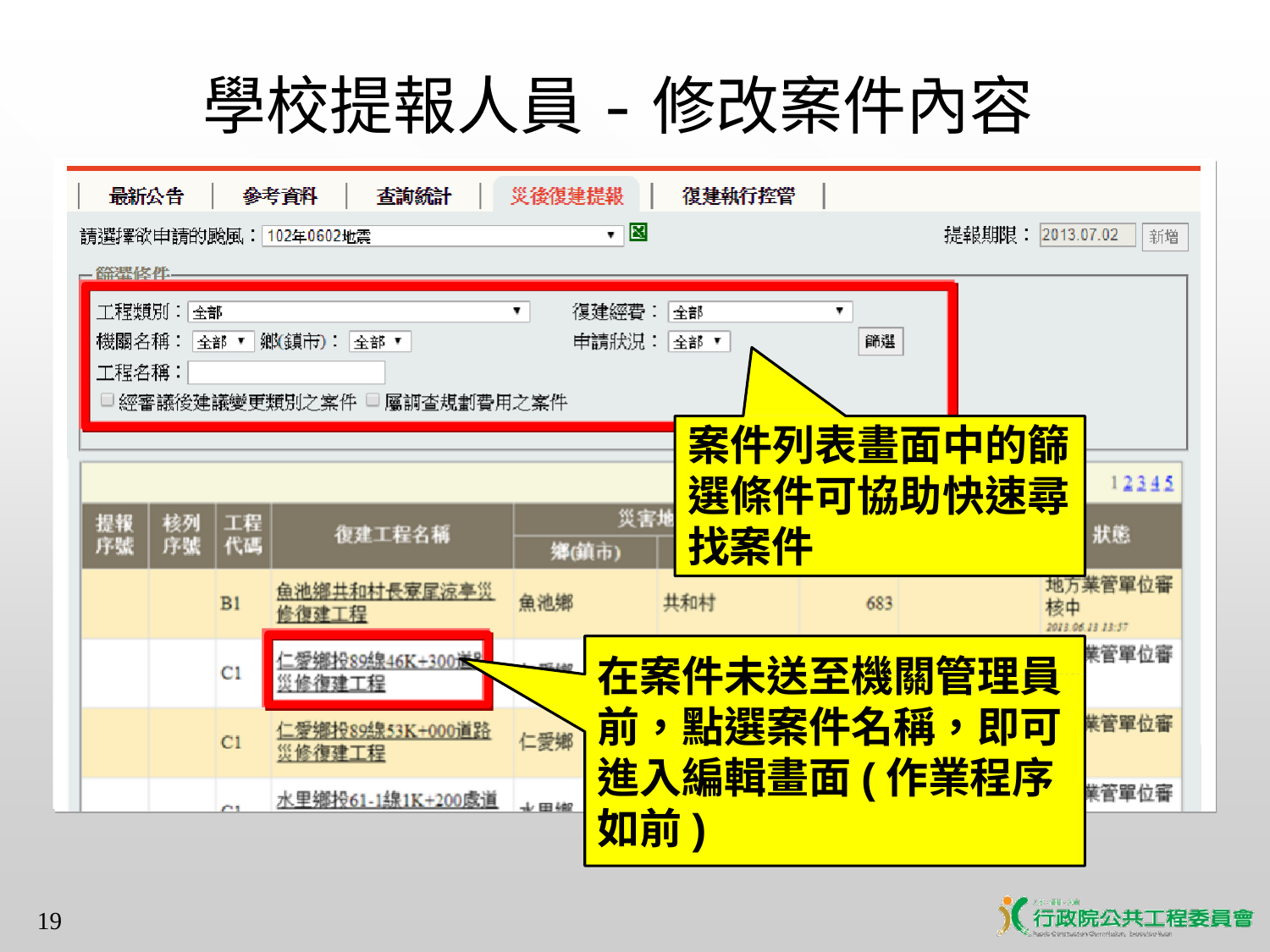

# 學校提報人員-修改案件內容

案件列表畫面中的篩 選條件可協助快速尋 找案件

在案件未送至機關管理員 前，點選案件名稱，即可 進入編輯畫面(作業程序 如前)

19